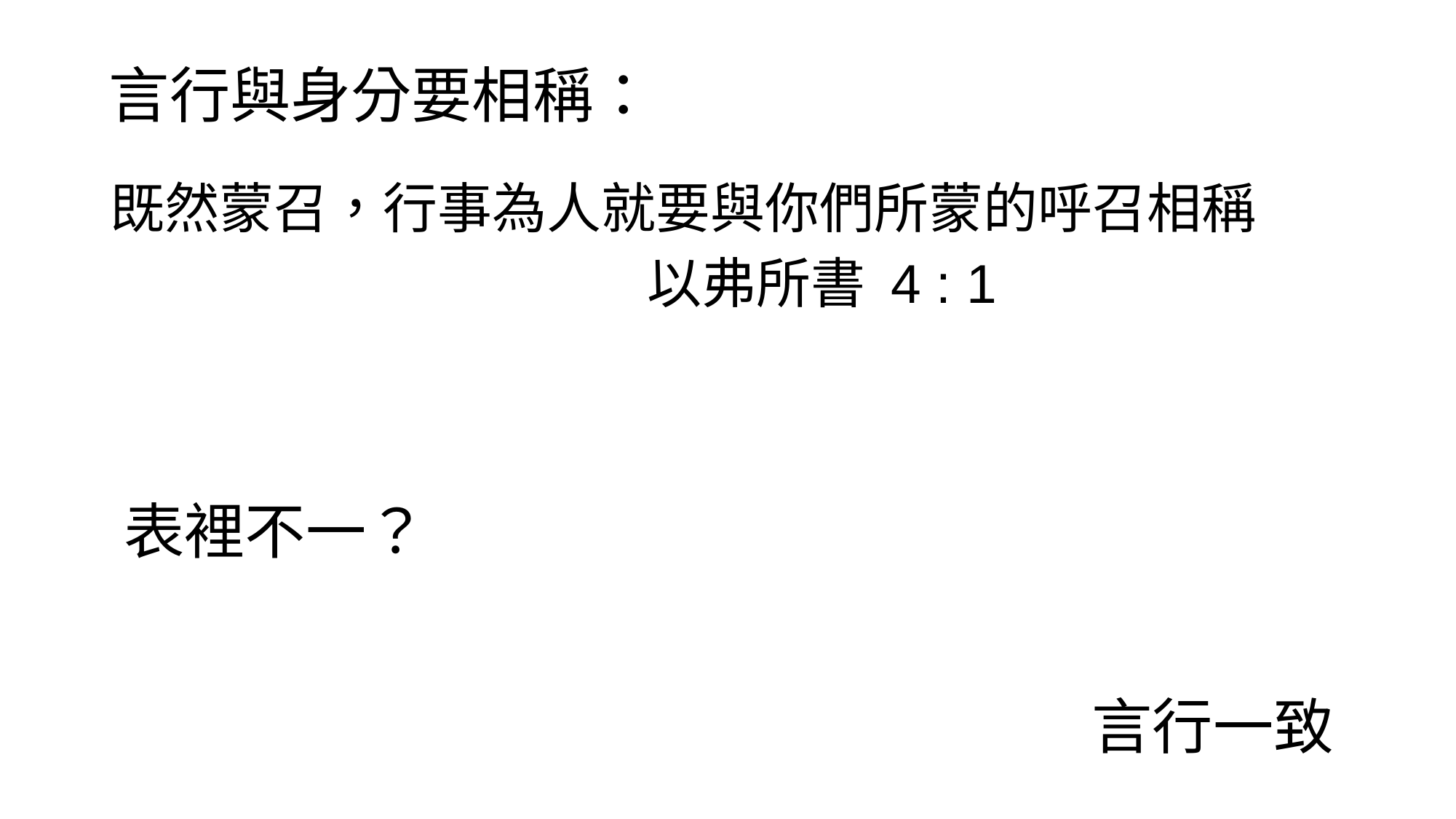

言行與身分要相稱：
既然蒙召，行事為人就要與你們所蒙的呼召相稱
                                           以弗所書 4 : 1
表裡不一？
言行一致